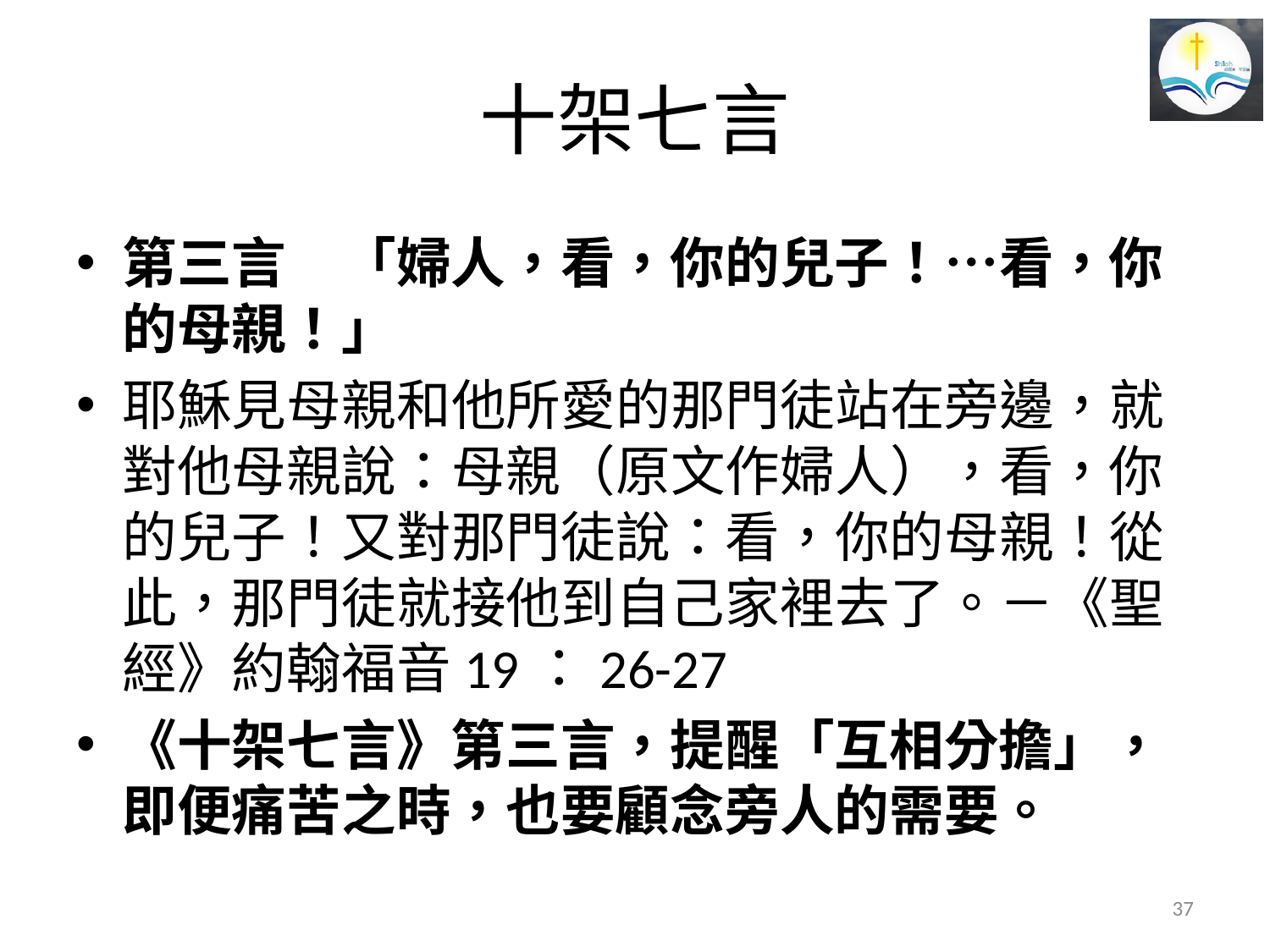

# 十架七言
第三言　「婦人，看，你的兒子！…看，你的母親！」
耶穌見母親和他所愛的那門徒站在旁邊，就對他母親說：母親（原文作婦人），看，你的兒子！又對那門徒說：看，你的母親！從此，那門徒就接他到自己家裡去了。－《聖經》約翰福音19：26-27
《十架七言》第三言，提醒「互相分擔」，即便痛苦之時，也要顧念旁人的需要。
37